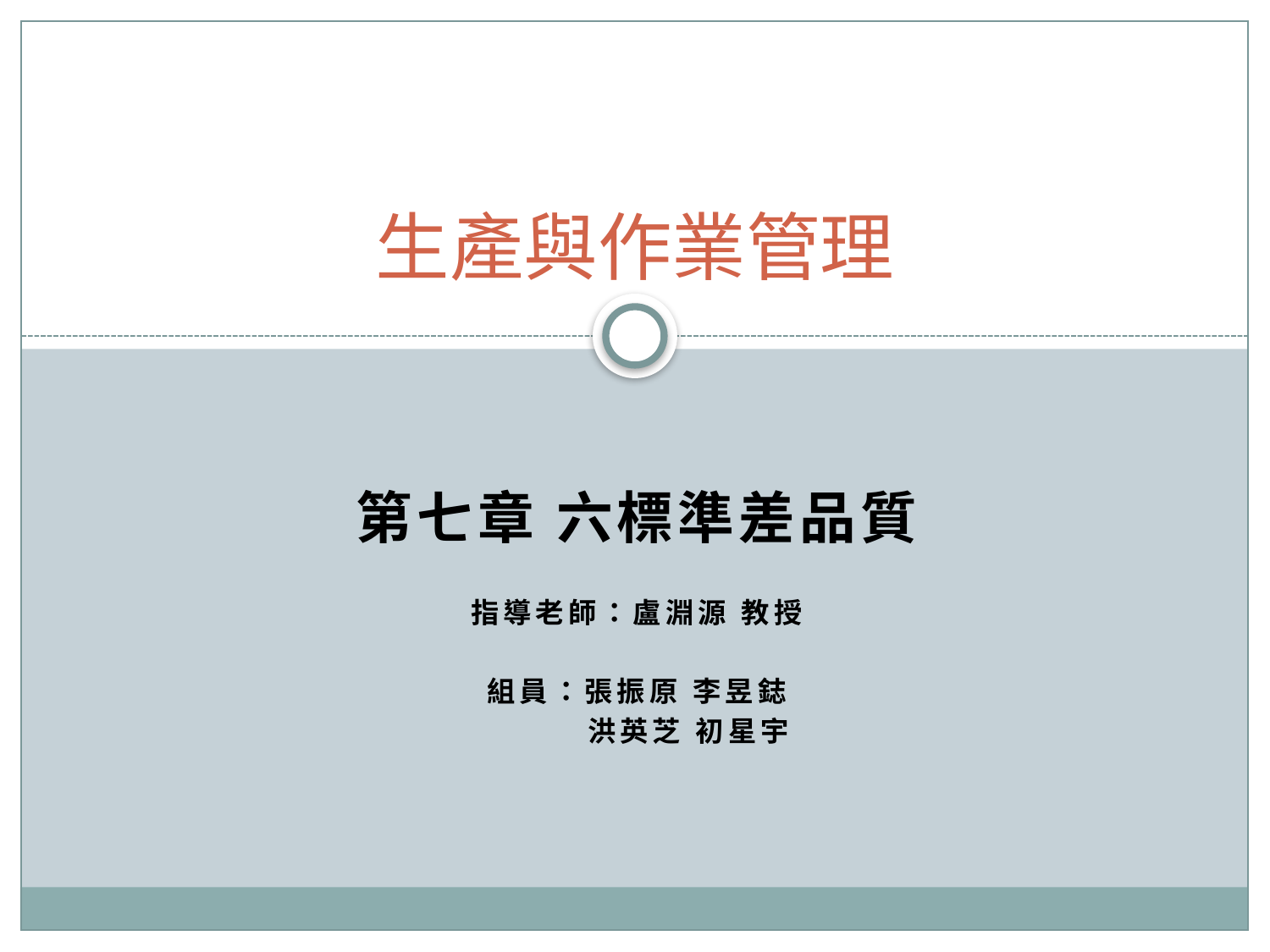

# 生產與作業管理
第七章 六標準差品質

指導老師：盧淵源 教授

組員：張振原 李昱鋕
         洪英芝 初星宇